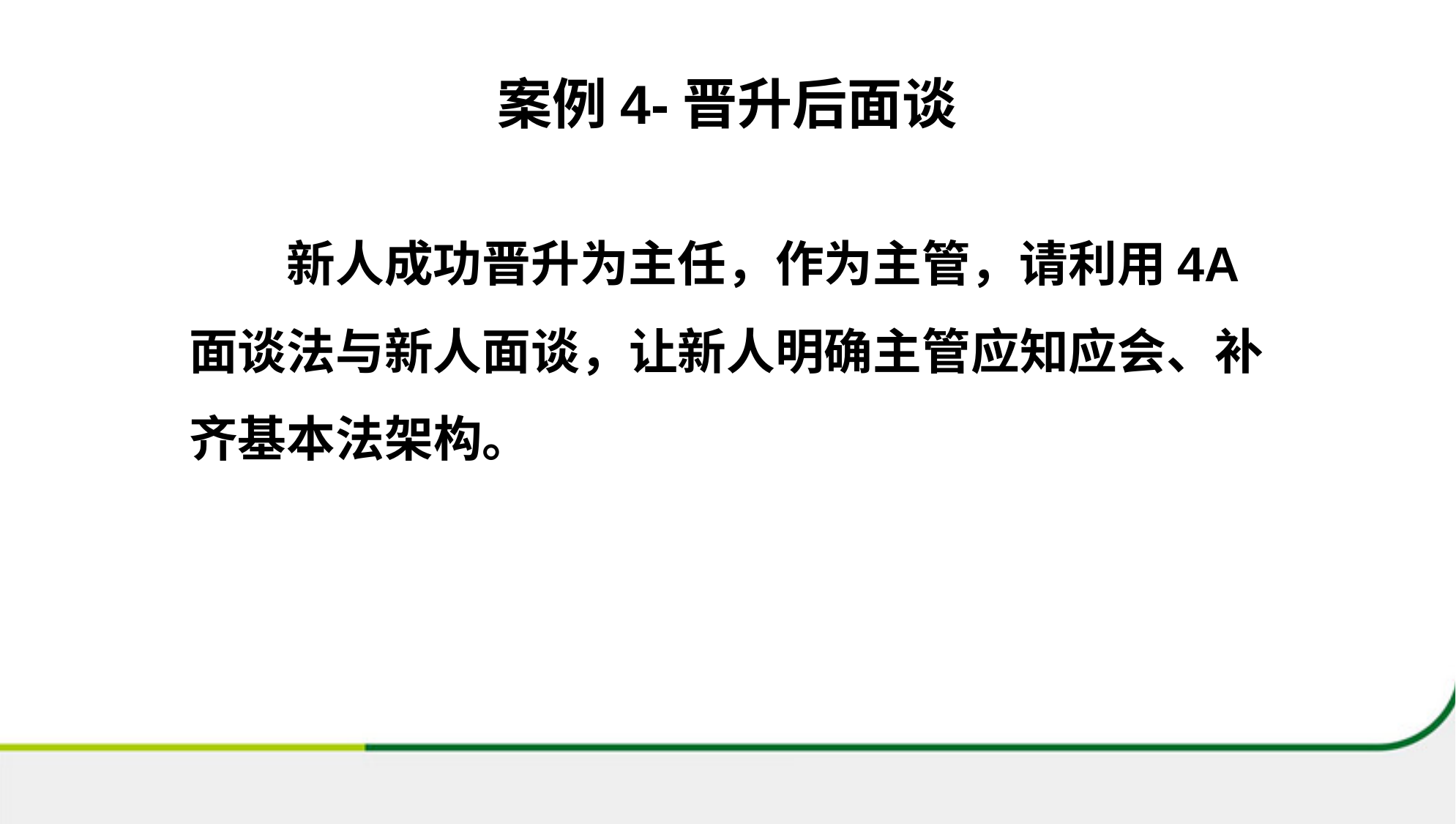

# 案例4-晋升后面谈
新人成功晋升为主任，作为主管，请利用4A面谈法与新人面谈，让新人明确主管应知应会、补齐基本法架构。